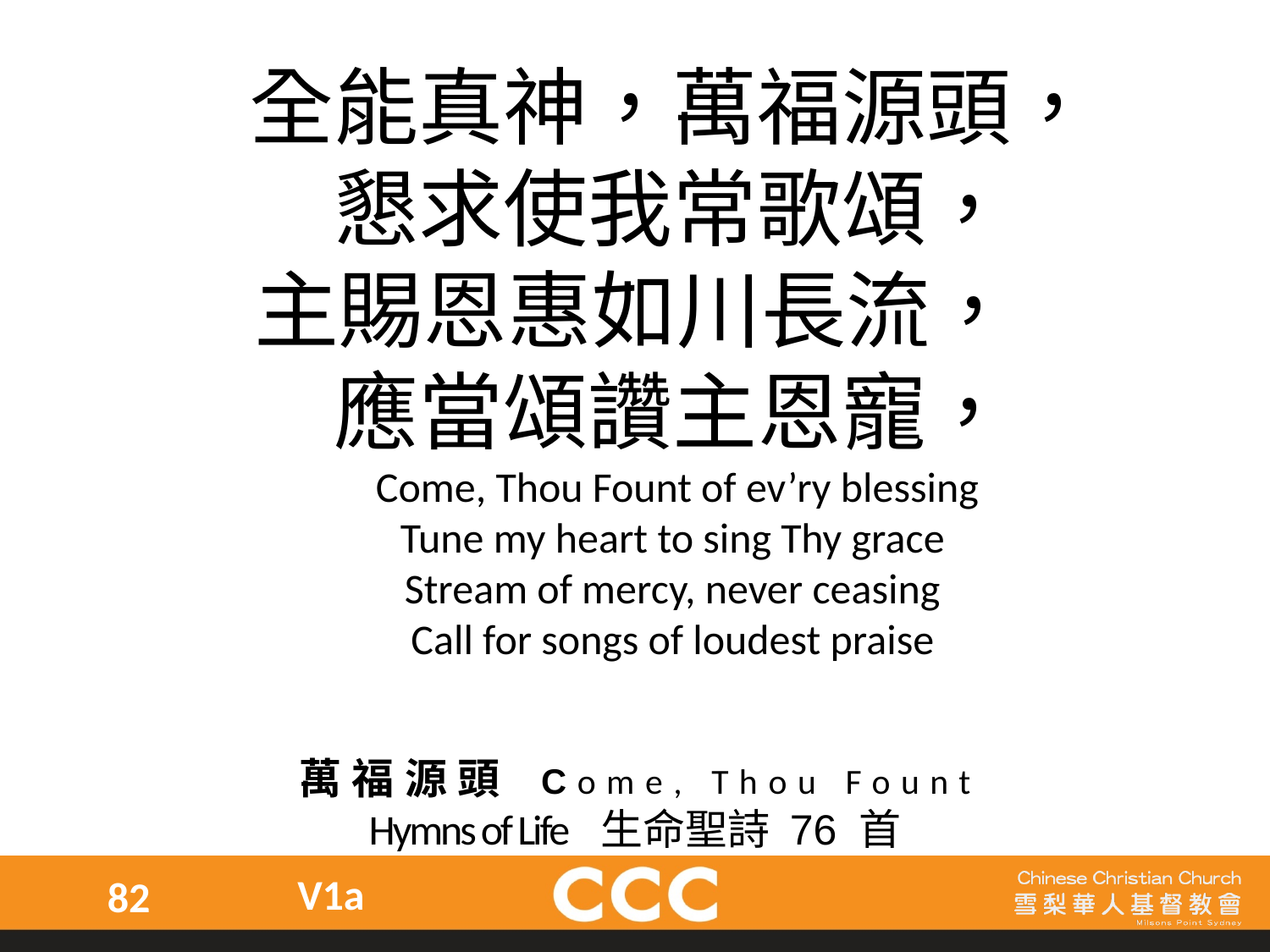

全能真神，萬福源頭，
懇求使我常歌頌，
主賜恩惠如川長流，
應當頌讚主恩寵，
 Come, Thou Fount of ev’ry blessing
Tune my heart to sing Thy grace
Stream of mercy, never ceasing
Call for songs of loudest praise

萬福源頭 Come, Thou Fount
Hymns of Life   生命聖詩 76 首
V1a
82